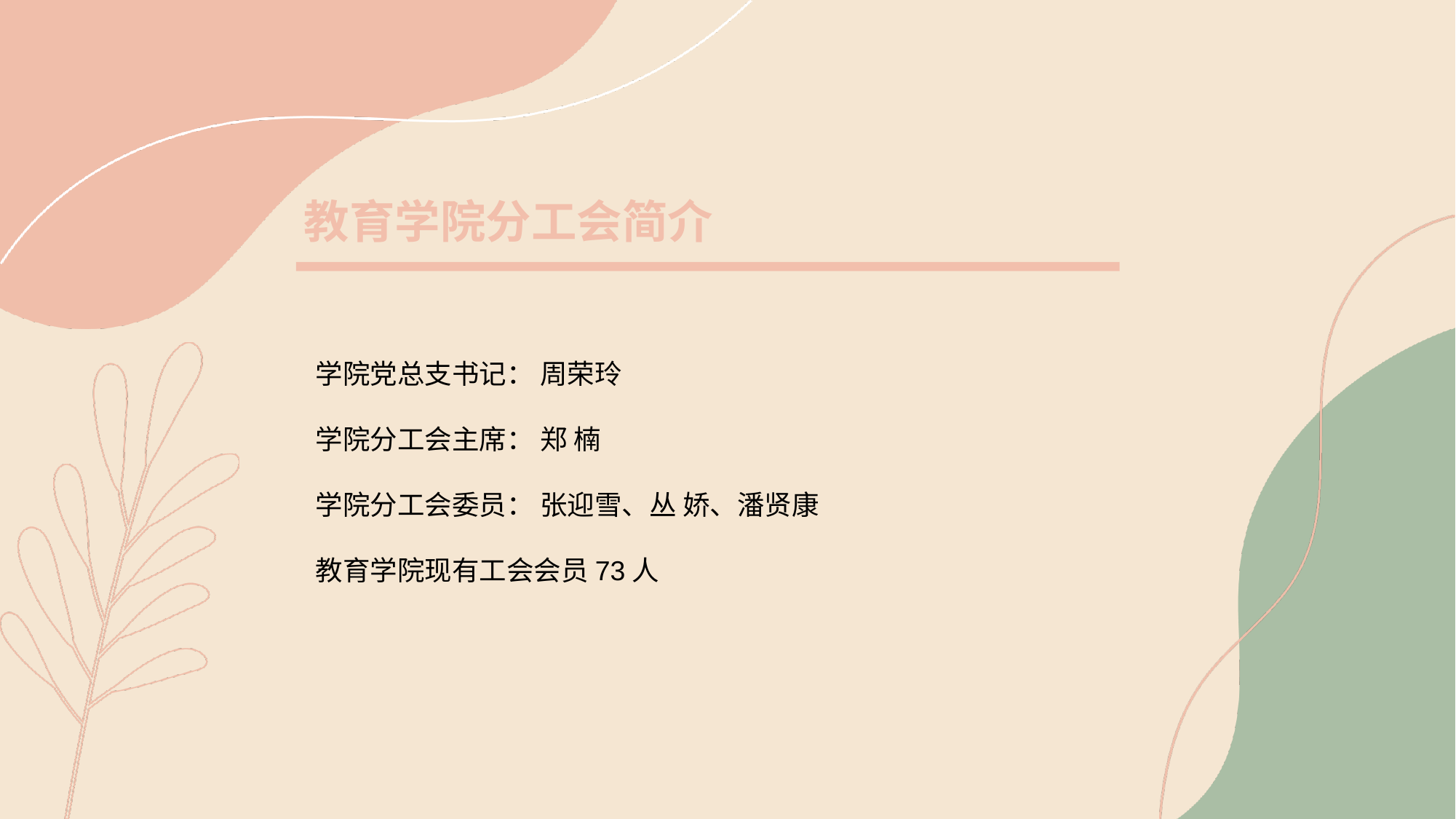

教育学院分工会简介

学院党总支书记： 周荣玲
学院分工会主席： 郑 楠
学院分工会委员： 张迎雪、丛 娇、潘贤康
教育学院现有工会会员73人